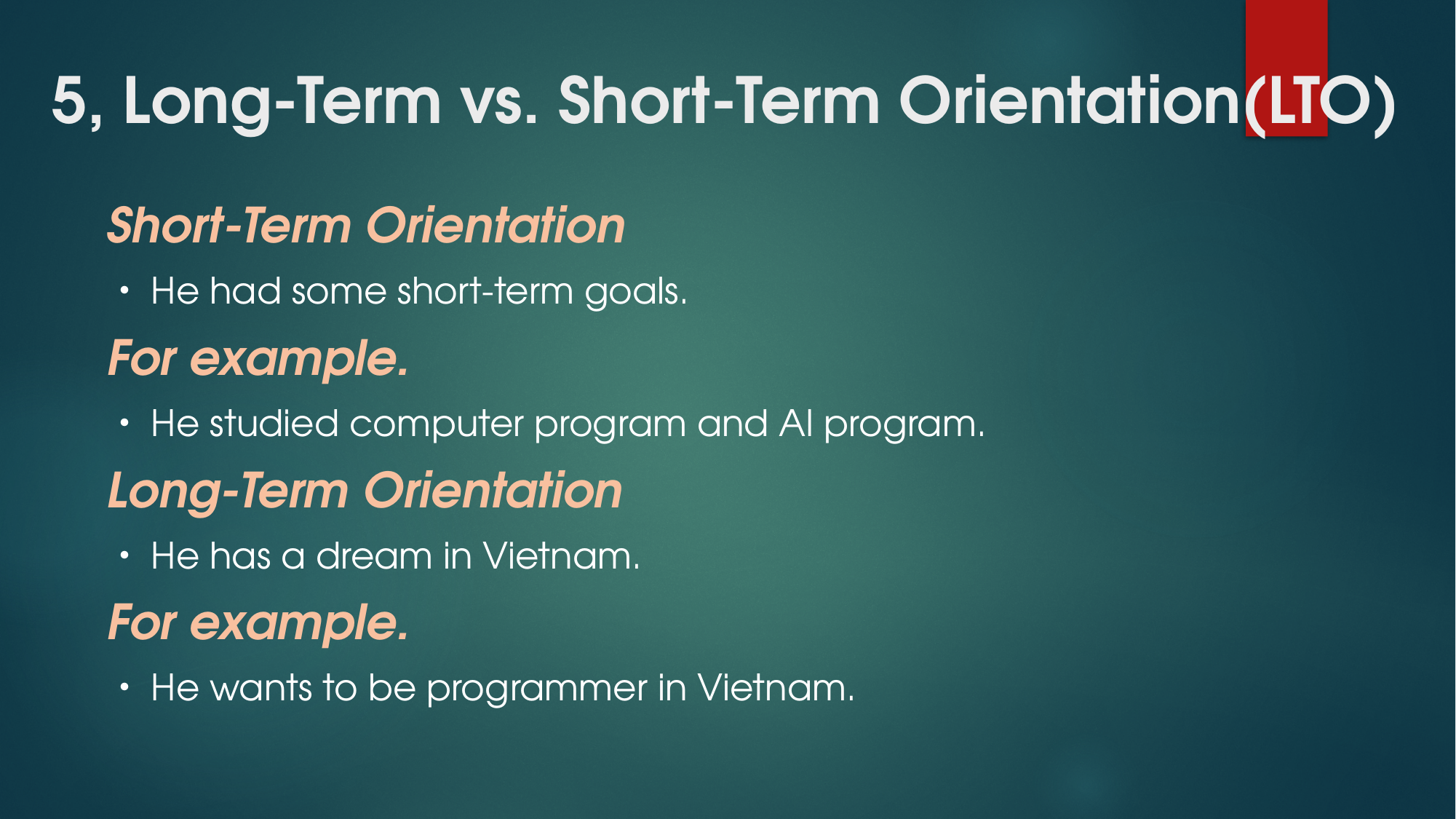

# 5, Long-Term vs. Short-Term Orientation(LTO)

Short-Term Orientation
・He had some short-term goals.
For example.
・He studied computer program and AI program.
Long-Term Orientation
・He has a dream in Vietnam.
For example.
・He wants to be programmer in Vietnam.